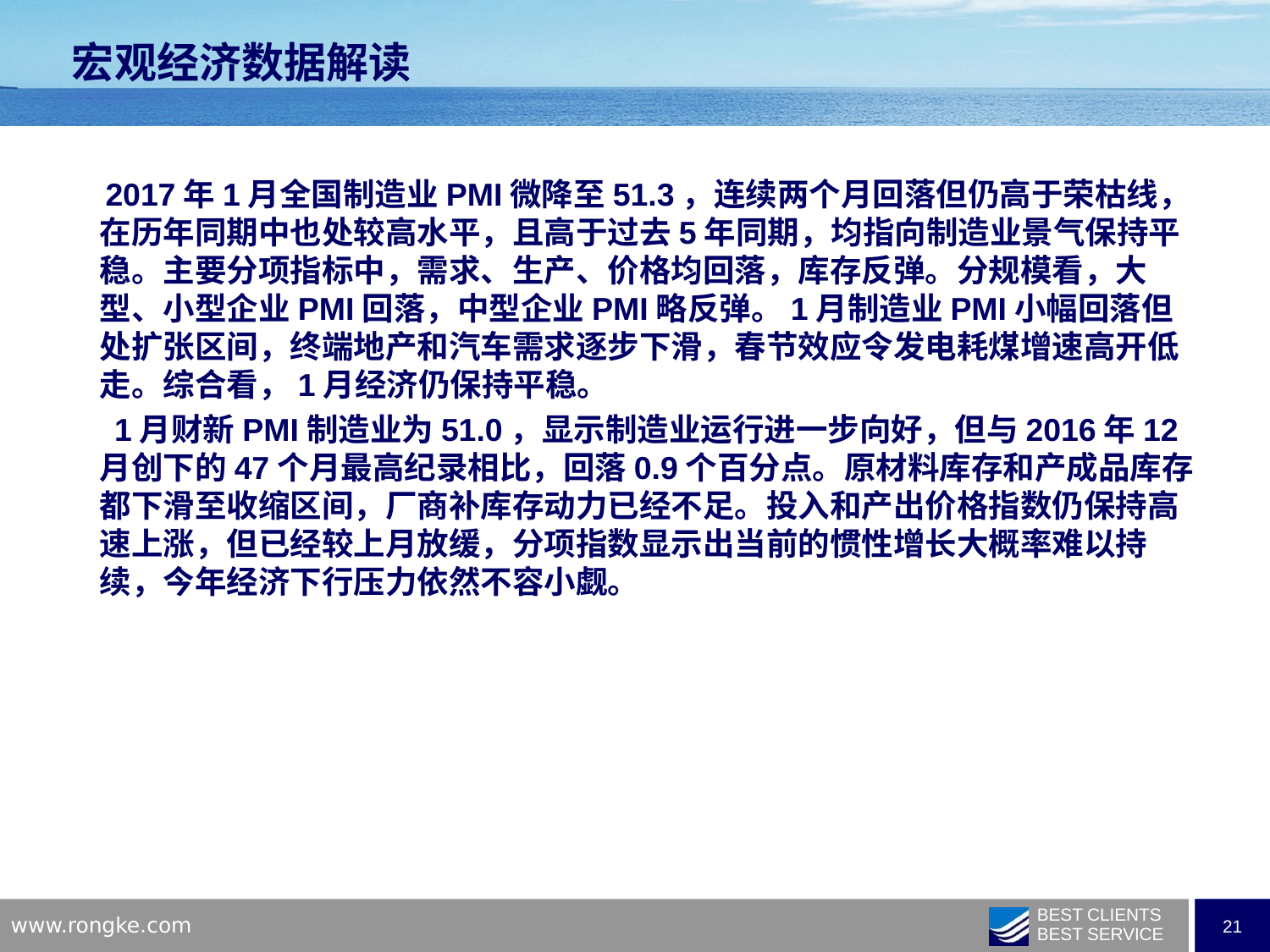

宏观经济数据解读
      2017年1月全国制造业PMI微降至51.3，连续两个月回落但仍高于荣枯线，在历年同期中也处较高水平，且高于过去5年同期，均指向制造业景气保持平稳。主要分项指标中，需求、生产、价格均回落，库存反弹。分规模看，大型、小型企业PMI回落，中型企业PMI略反弹。1月制造业PMI小幅回落但处扩张区间，终端地产和汽车需求逐步下滑，春节效应令发电耗煤增速高开低走。综合看，1月经济仍保持平稳。
       1月财新PMI制造业为51.0，显示制造业运行进一步向好，但与2016年12月创下的47个月最高纪录相比，回落0.9个百分点。原材料库存和产成品库存都下滑至收缩区间，厂商补库存动力已经不足。投入和产出价格指数仍保持高速上涨，但已经较上月放缓，分项指数显示出当前的惯性增长大概率难以持续，今年经济下行压力依然不容小觑。